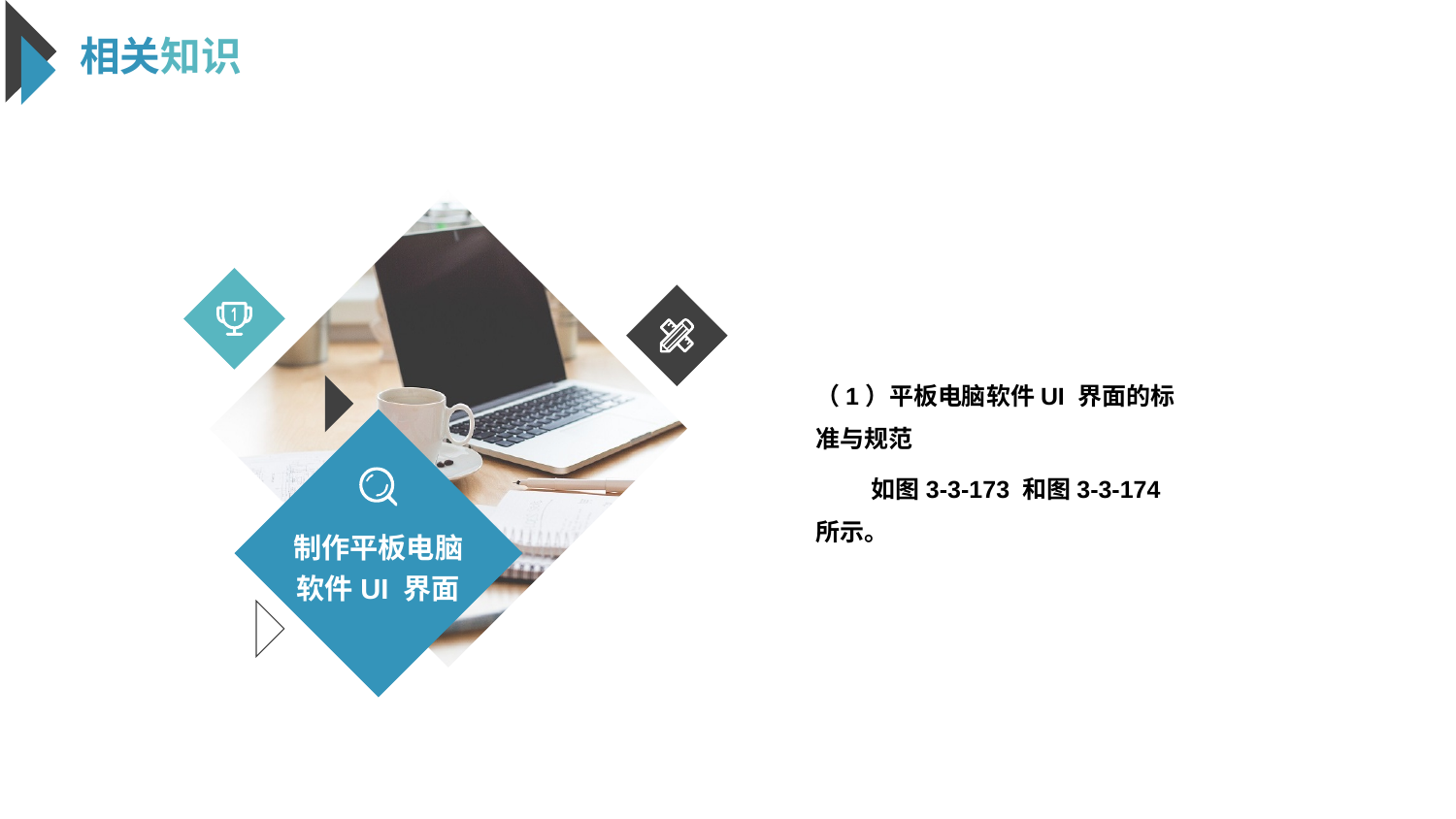

相关知识

（1）平板电脑软件UI 界面的标准与规范
         如图3-3-173 和图3-3-174 所示。

制作平板电脑软件UI 界面